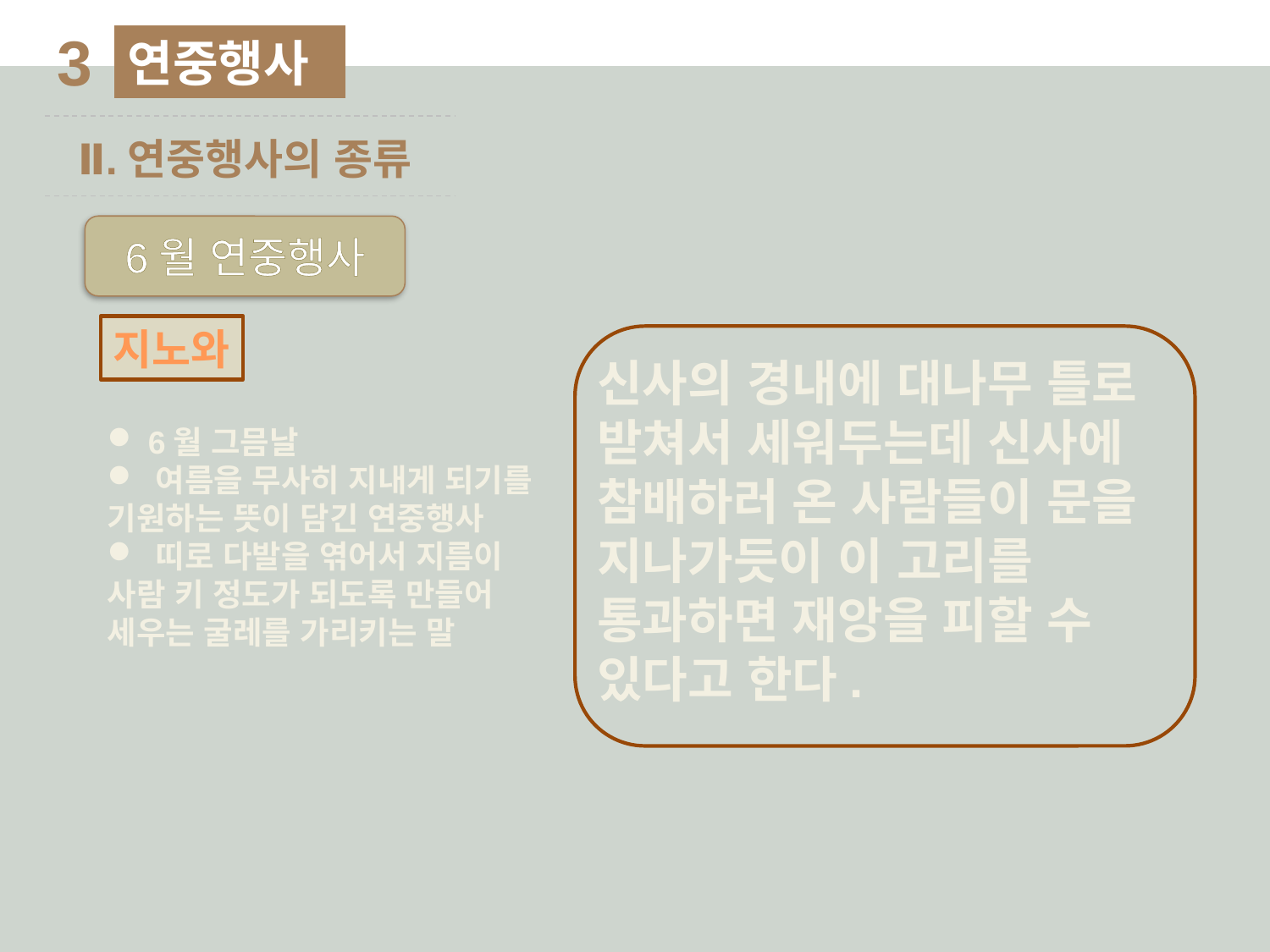

3
연중행사

Ⅱ.연중행사의 종류
6월 연중행사
지노와

신사의 경내에 대나무 틀로 받쳐서 세워두는데 신사에 참배하러 온 사람들이 문을 지나가듯이 이 고리를 통과하면 재앙을 피할 수 있다고 한다.
 6월 그믐날
 여름을 무사히 지내게 되기를
기원하는 뜻이 담긴 연중행사
 띠로 다발을 엮어서 지름이 사람 키 정도가 되도록 만들어 세우는 굴레를 가리키는 말